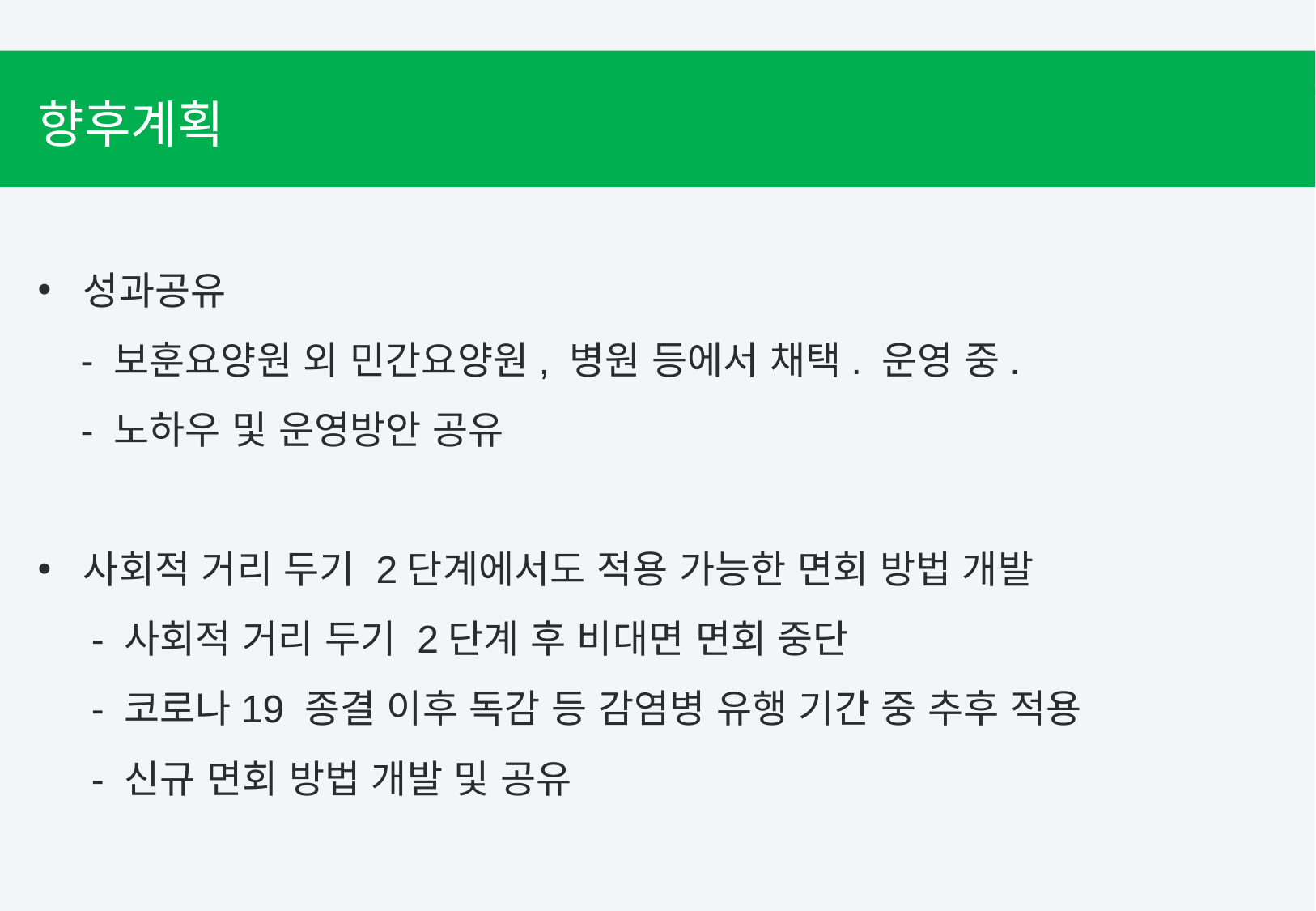

향후계획
성과공유
    - 보훈요양원 외 민간요양원, 병원 등에서 채택. 운영 중.
    - 노하우 및 운영방안 공유

사회적 거리 두기 2단계에서도 적용 가능한 면회 방법 개발
     - 사회적 거리 두기 2단계 후 비대면 면회 중단
     - 코로나19 종결 이후 독감 등 감염병 유행 기간 중 추후 적용
     - 신규 면회 방법 개발 및 공유